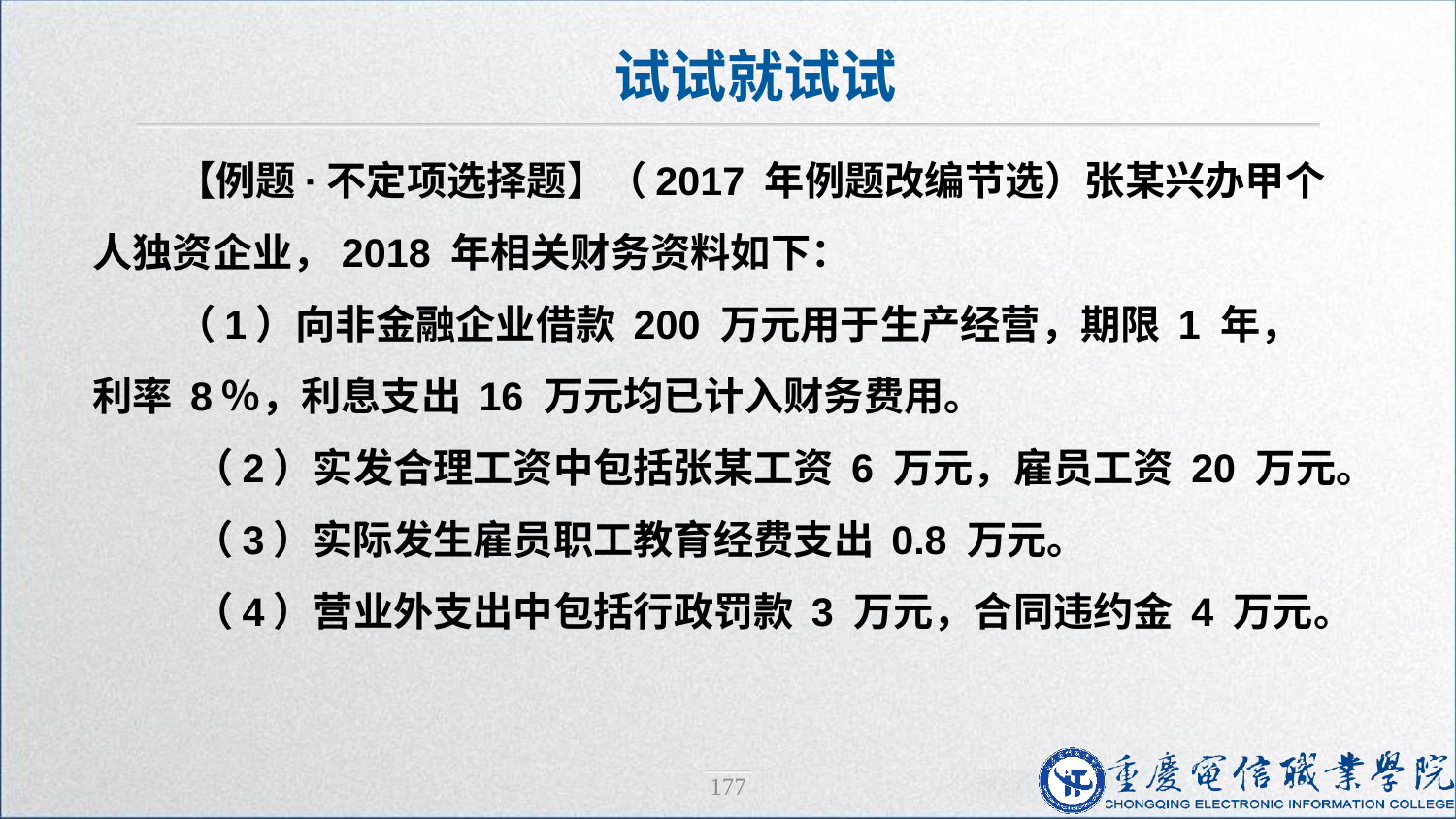

试试就试试
【例题·不定项选择题】（2017 年例题改编节选）张某兴办甲个人独资企业，2018 年相关财务资料如下：
（1）向非金融企业借款 200 万元用于生产经营，期限 1 年，利率 8％，利息支出 16 万元均已计入财务费用。
 （2）实发合理工资中包括张某工资 6 万元，雇员工资 20 万元。
 （3）实际发生雇员职工教育经费支出 0.8 万元。
 （4）营业外支出中包括行政罚款 3 万元，合同违约金 4 万元。
177